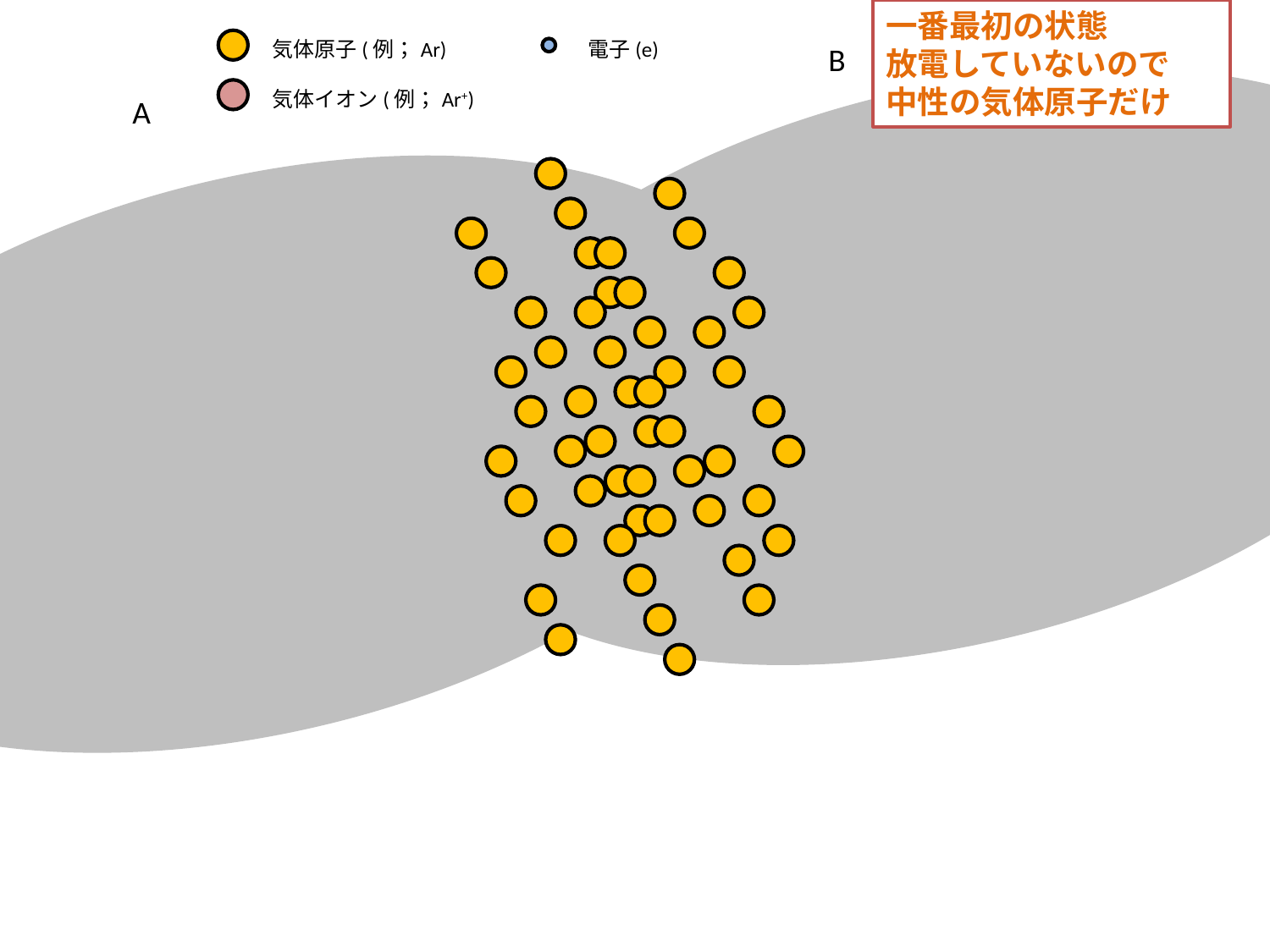

一番最初の状態
放電していないので
中性の気体原子だけ
気体原子(例；Ar)
電子(e)

B
A

気体イオン(例；Ar+)
気体原子(例；Ar)